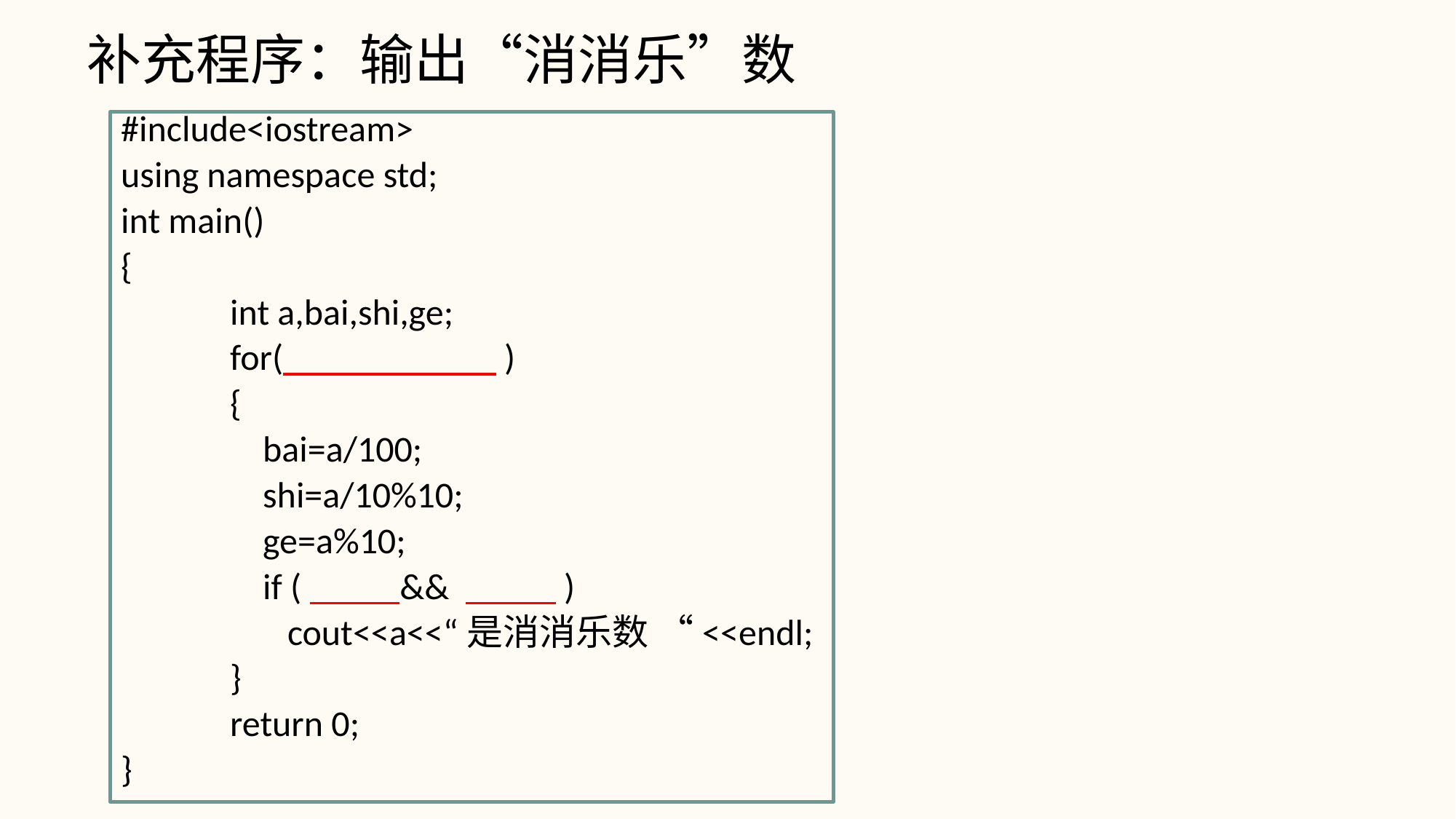

# 补充程序：输出“消消乐”数
#include<iostream>
using namespace std;
int main()
{
	int a,bai,shi,ge;
	for(                           )
	{
	    bai=a/100;
	    shi=a/10%10;
	    ge=a%10;
	    if (            &&              )
	       cout<<a<<“是消消乐数 “<<endl;
	}
	return 0;
}